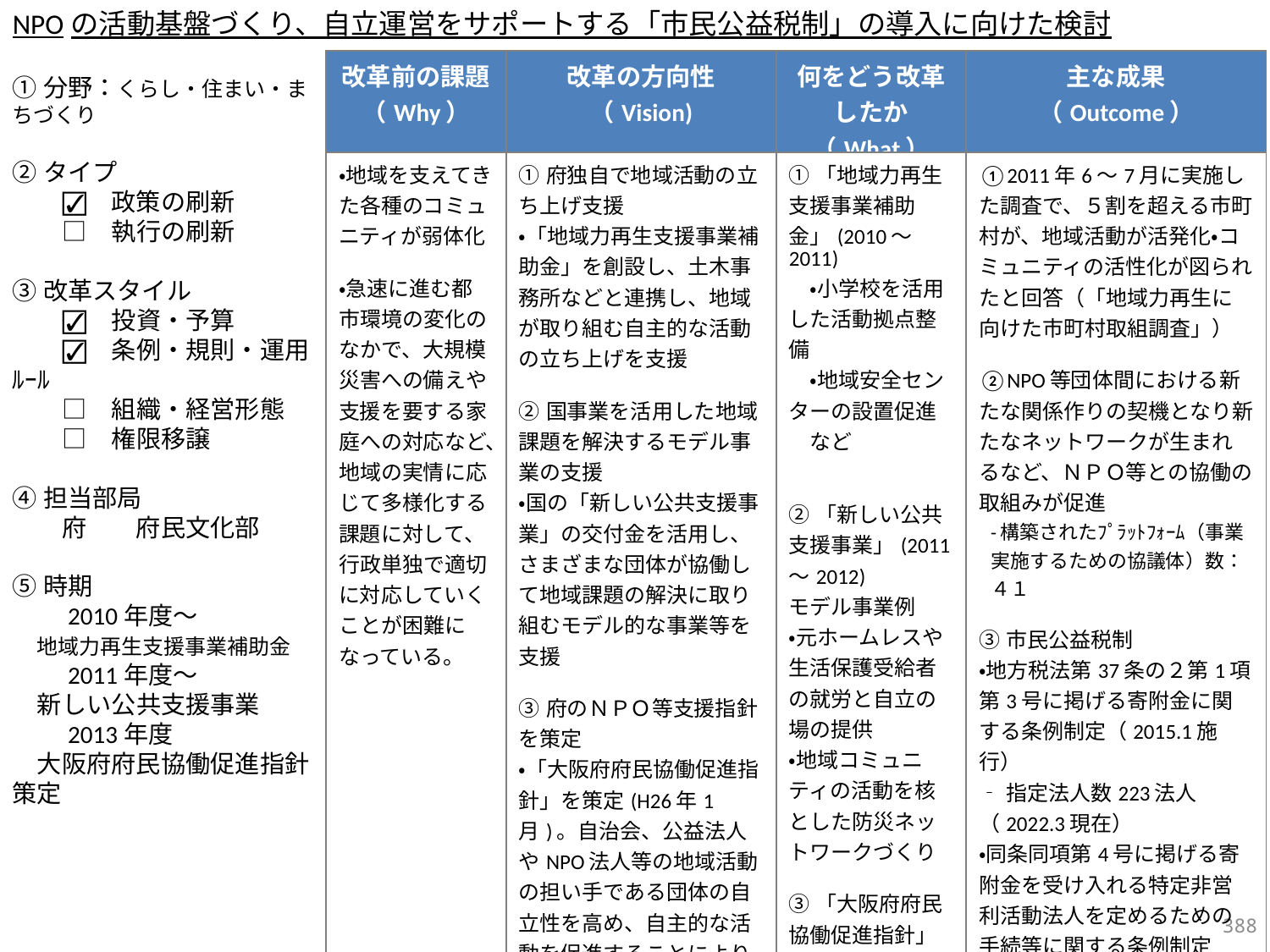

NPOの活動基盤づくり、自立運営をサポートする「市民公益税制」の導入に向けた検討
| 改革前の課題 （Why） | 改革の方向性 （Vision) | 何をどう改革したか（What） | 主な成果 （Outcome） |
| --- | --- | --- | --- |
| ・地域を支えてきた各種のコミュニティが弱体化 ・急速に進む都市環境の変化のなかで、大規模災害への備えや支援を要する家庭への対応など、地域の実情に応じて多様化する課題に対して、行政単独で適切に対応していくことが困難になっている。 | ①府独自で地域活動の立ち上げ支援 ・「地域力再生支援事業補助金」を創設し、土木事務所などと連携し、地域が取り組む自主的な活動の立ち上げを支援 ②国事業を活用した地域課題を解決するモデル事業の支援 ・国の「新しい公共支援事業」の交付金を活用し、さまざまな団体が協働して地域課題の解決に取り組むモデル的な事業等を支援 ③府のＮＰＯ等支援指針を策定 ・「大阪府府民協働促進指針」を策定(H26年1月)。自治会、公益法人やNPO法人等の地域活動の担い手である団体の自立性を高め、自主的な活動を促進することにより、協働による取組みを進め、共助社会の実現をめざす。 | ①「地域力再生支援事業補助金」(2010～2011) 　・小学校を活用した活動拠点整備 　・地域安全センターの設置促進 　など ②「新しい公共支援事業」(2011～2012) モデル事業例 ・元ホームレスや生活保護受給者の就労と自立の場の提供 ・地域コミュニティの活動を核とした防災ネットワークづくり ③「大阪府府民協働促進指針」策定（2014年1月） | ①2011年6～7月に実施した調査で、５割を超える市町村が、地域活動が活発化・コミュニティの活性化が図られたと回答（「地域力再生に向けた市町村取組調査」） ②NPO等団体間における新たな関係作りの契機となり新たなネットワークが生まれるなど、ＮＰＯ等との協働の取組みが促進 -構築されたﾌﾟﾗｯﾄﾌｫｰﾑ（事業実施するための協議体）数：４１ ③市民公益税制 ・地方税法第37条の２第1項第3号に掲げる寄附金に関する条例制定（2015.1施行） ‐指定法人数223法人 （2022.3現在） ・同条同項第4号に掲げる寄附金を受け入れる特定非営利活動法人を定めるための手続等に関する条例制定（2015.6施行） ・同条同項第４号に掲げる寄附金を定める条例（2017.11施行） ‐指定法人数8法人 （2022.3現在） |
①分野：くらし・住まい・まちづくり

②タイプ
　　☑　政策の刷新
　　□　執行の刷新

③改革スタイル
　　☑　投資・予算
　　☑　条例・規則・運用ﾙｰﾙ
　　□　組織・経営形態
　　□　権限移譲

④担当部局
　　府　　府民文化部

⑤時期
　　2010年度～
　地域力再生支援事業補助金
　　2011年度～
　新しい公共支援事業
　　2013年度
　大阪府府民協働促進指針
策定

388